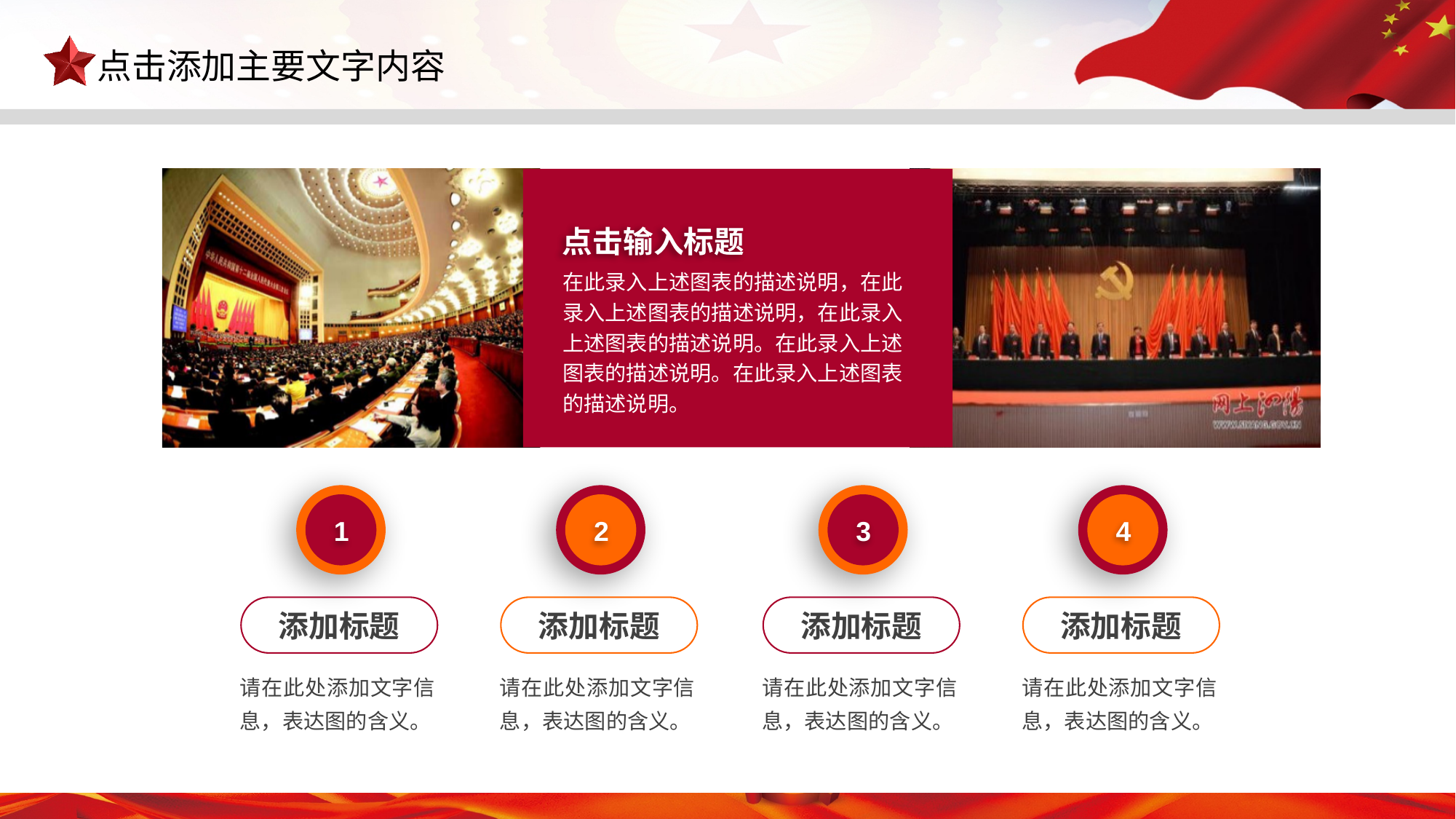

点击输入标题
在此录入上述图表的描述说明，在此录入上述图表的描述说明，在此录入上述图表的描述说明。在此录入上述图表的描述说明。在此录入上述图表的描述说明。

1

2

3

4

添加标题
添加标题
添加标题
添加标题
请在此处添加文字信息，表达图的含义。
请在此处添加文字信息，表达图的含义。
请在此处添加文字信息，表达图的含义。
请在此处添加文字信息，表达图的含义。